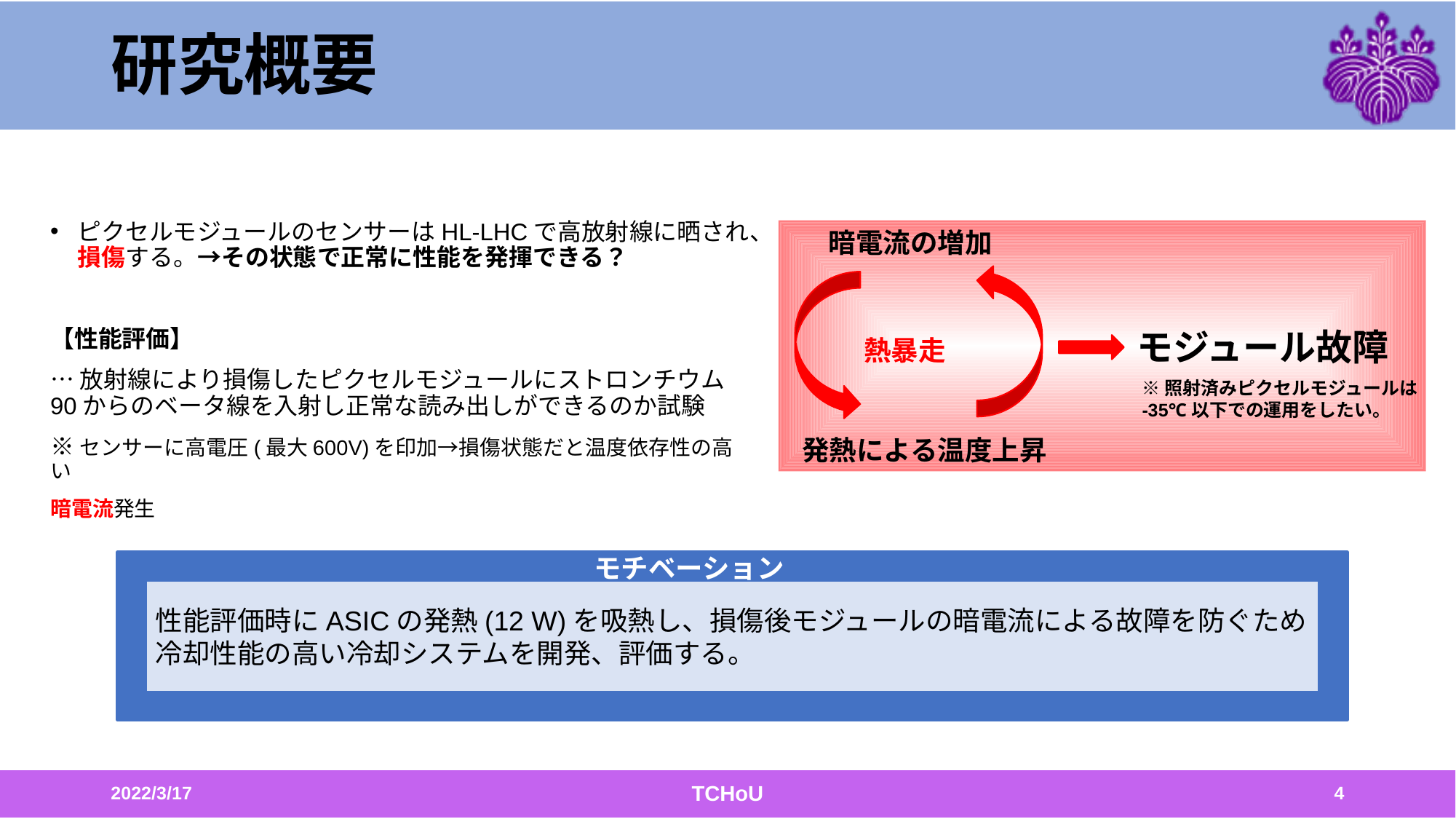

# 研究概要

ピクセルモジュールのセンサーはHL-LHCで高放射線に晒され、損傷する。→その状態で正常に性能を発揮できる？

【性能評価】
…放射線により損傷したピクセルモジュールにストロンチウム90からのベータ線を入射し正常な読み出しができるのか試験
※センサーに高電圧(最大600V)を印加→損傷状態だと温度依存性の高い
暗電流発生

　  暗電流の増加

           熱暴走　　　　　　　モジュール故障

 発熱による温度上昇

※照射済みピクセルモジュールは
-35℃以下での運用をしたい。
モチベーション
性能評価時にASICの発熱(12 W)を吸熱し、損傷後モジュールの暗電流による故障を防ぐため冷却性能の高い冷却システムを開発、評価する。

2022/3/17
4
TCHoU